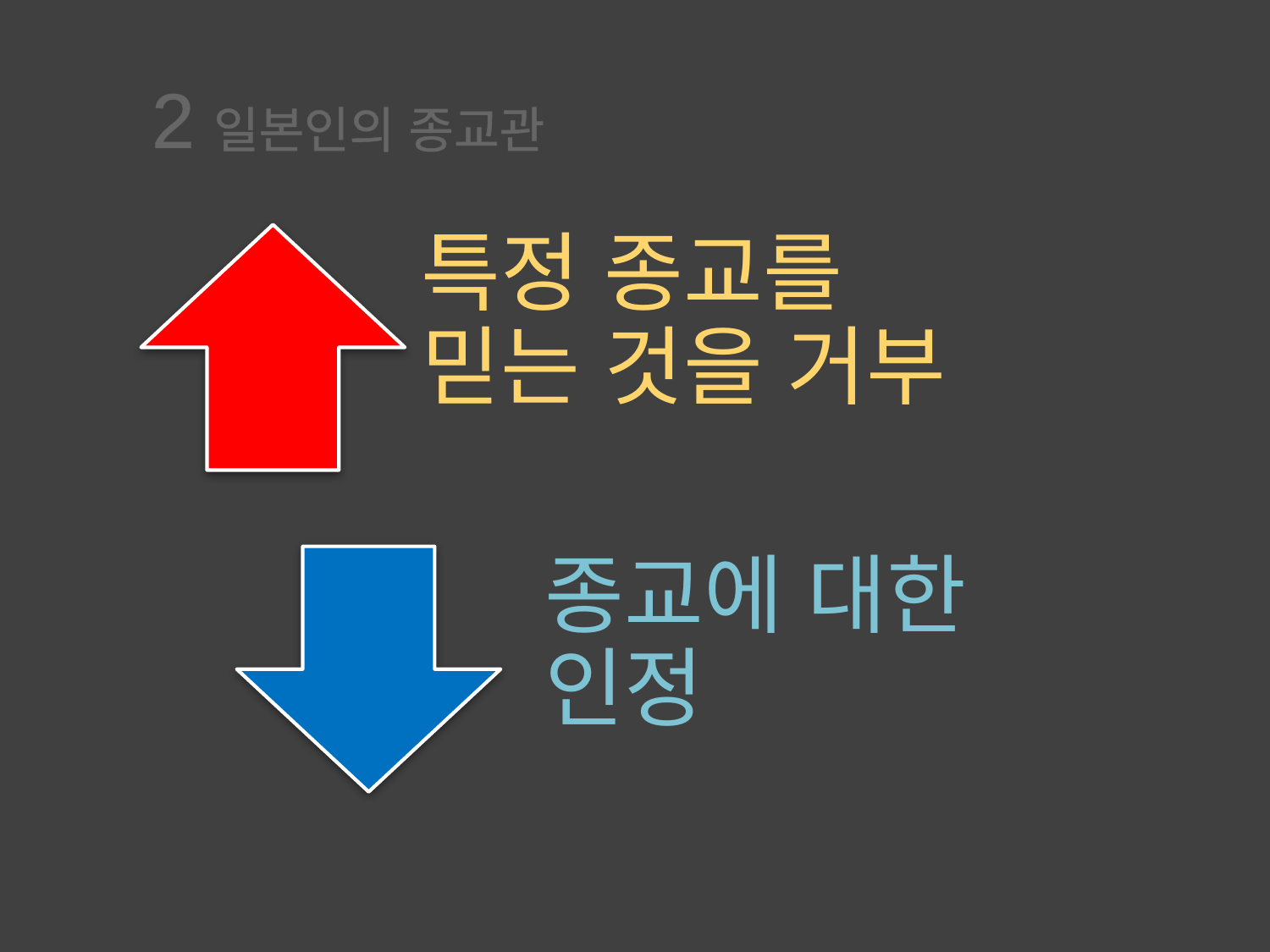

2일본인의 종교관
특정 종교를 믿는 것을 거부
종교에 대한 인정